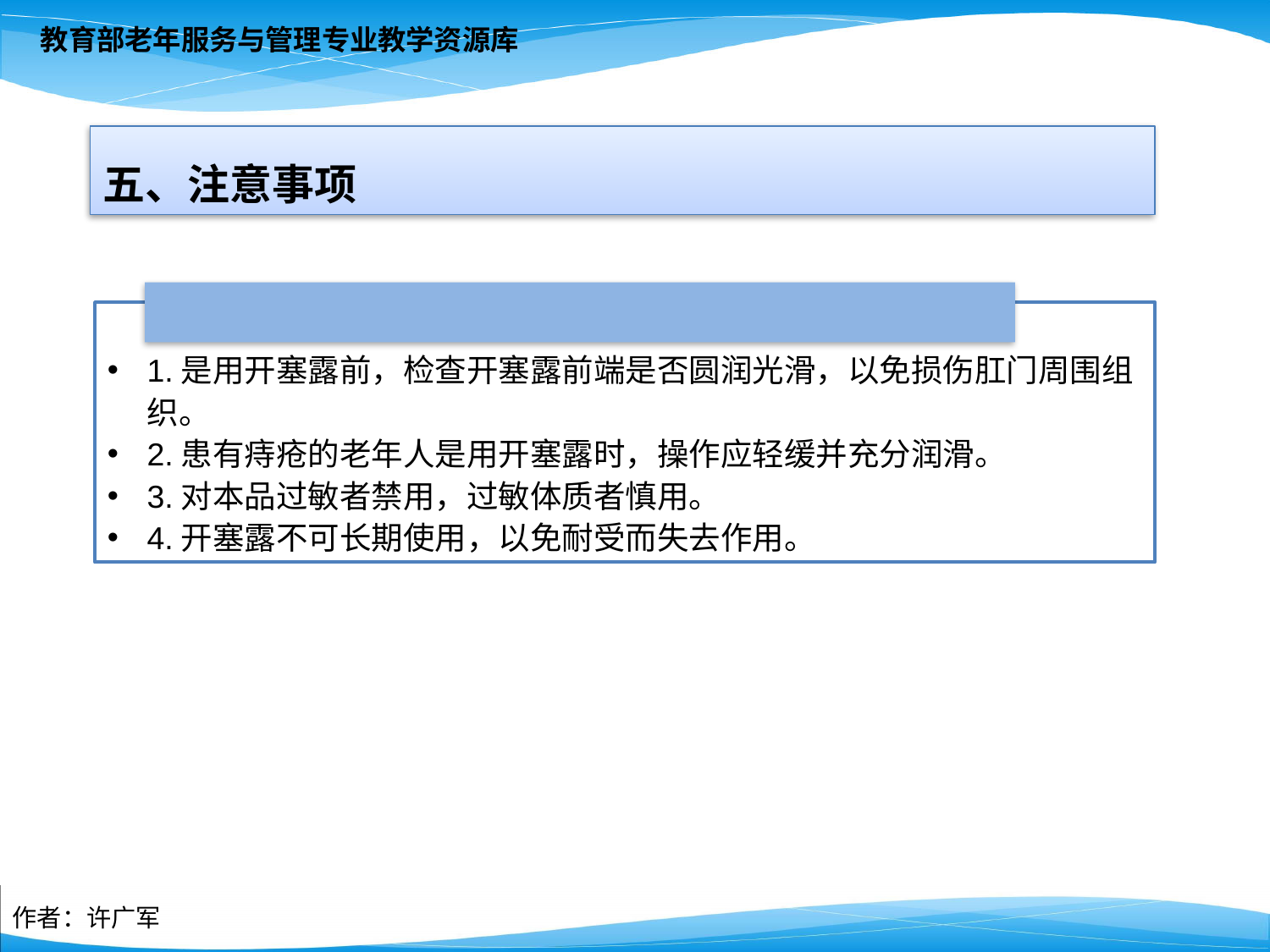

五、注意事项

1.是用开塞露前，检查开塞露前端是否圆润光滑，以免损伤肛门周围组织。
2.患有痔疮的老年人是用开塞露时，操作应轻缓并充分润滑。
3.对本品过敏者禁用，过敏体质者慎用。
4.开塞露不可长期使用，以免耐受而失去作用。